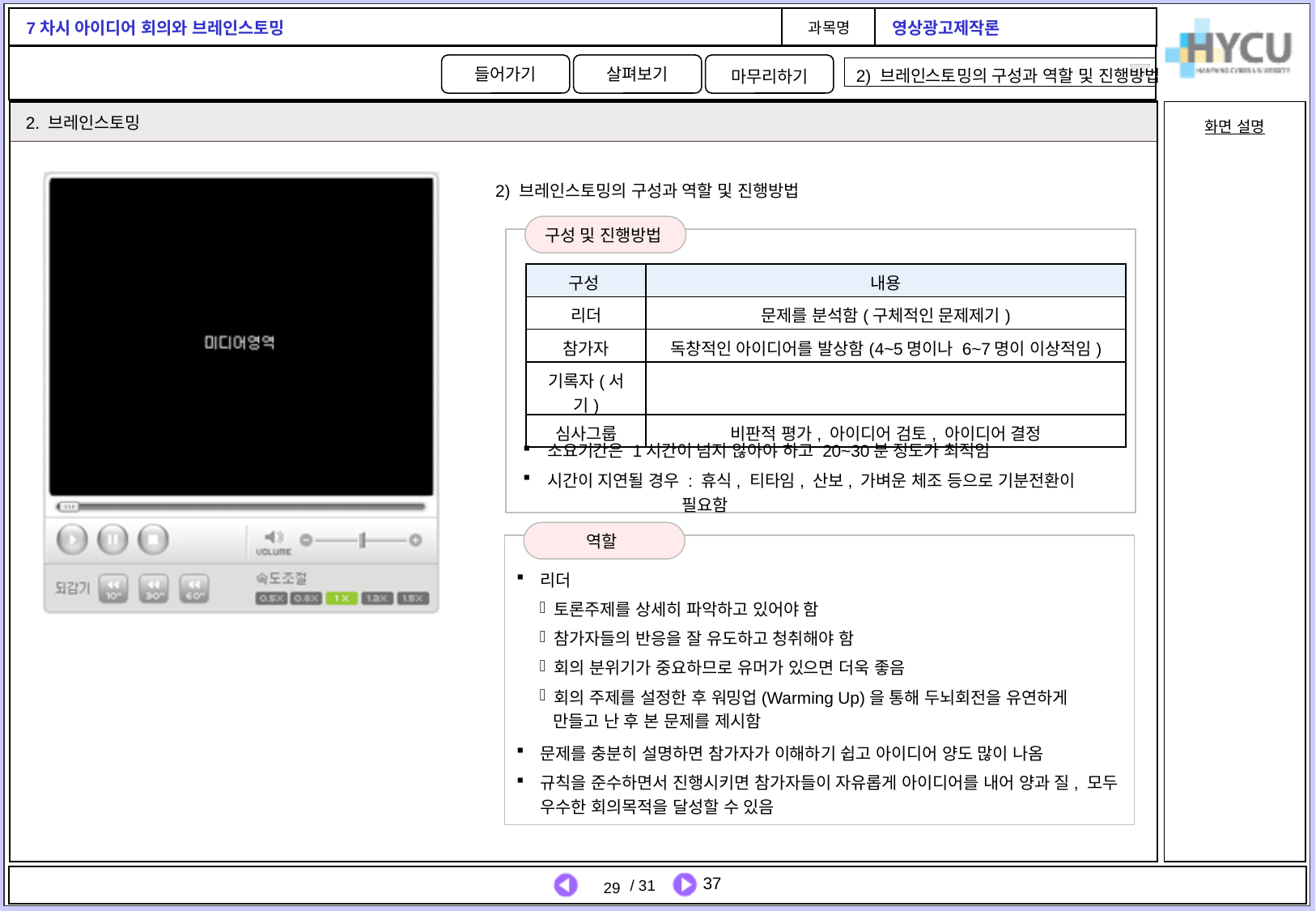

2) 브레인스토밍의 구성과 역할 및 진행방법
2. 브레인스토밍
2) 브레인스토밍의 구성과 역할 및 진행방법
구성 및 진행방법

| 구성 | 내용 |
| --- | --- |
| 리더 | 문제를 분석함(구체적인 문제제기) |
| 참가자 | 독창적인 아이디어를 발상함(4~5명이나 6~7명이 이상적임) |
| 기록자(서기) |  |
| 심사그룹 | 비판적 평가, 아이디어 검토, 아이디어 결정 |
소요기간은 1시간이 넘지 않아야 하고 20~30분 정도가 최적임
시간이 지연될 경우 : 휴식, 티타임, 산보, 가벼운 체조 등으로 기분전환이
                             필요함
역할

리더
 토론주제를 상세히 파악하고 있어야 함
 참가자들의 반응을 잘 유도하고 청취해야 함
 회의 분위기가 중요하므로 유머가 있으면 더욱 좋음
 회의 주제를 설정한 후 워밍업(Warming Up)을 통해 두뇌회전을 유연하게
   만들고 난 후 본 문제를 제시함
문제를 충분히 설명하면 참가자가 이해하기 쉽고 아이디어 양도 많이 나옴
규칙을 준수하면서 진행시키면 참가자들이 자유롭게 아이디어를 내어 양과 질, 모두 우수한 회의목적을 달성할 수 있음
29